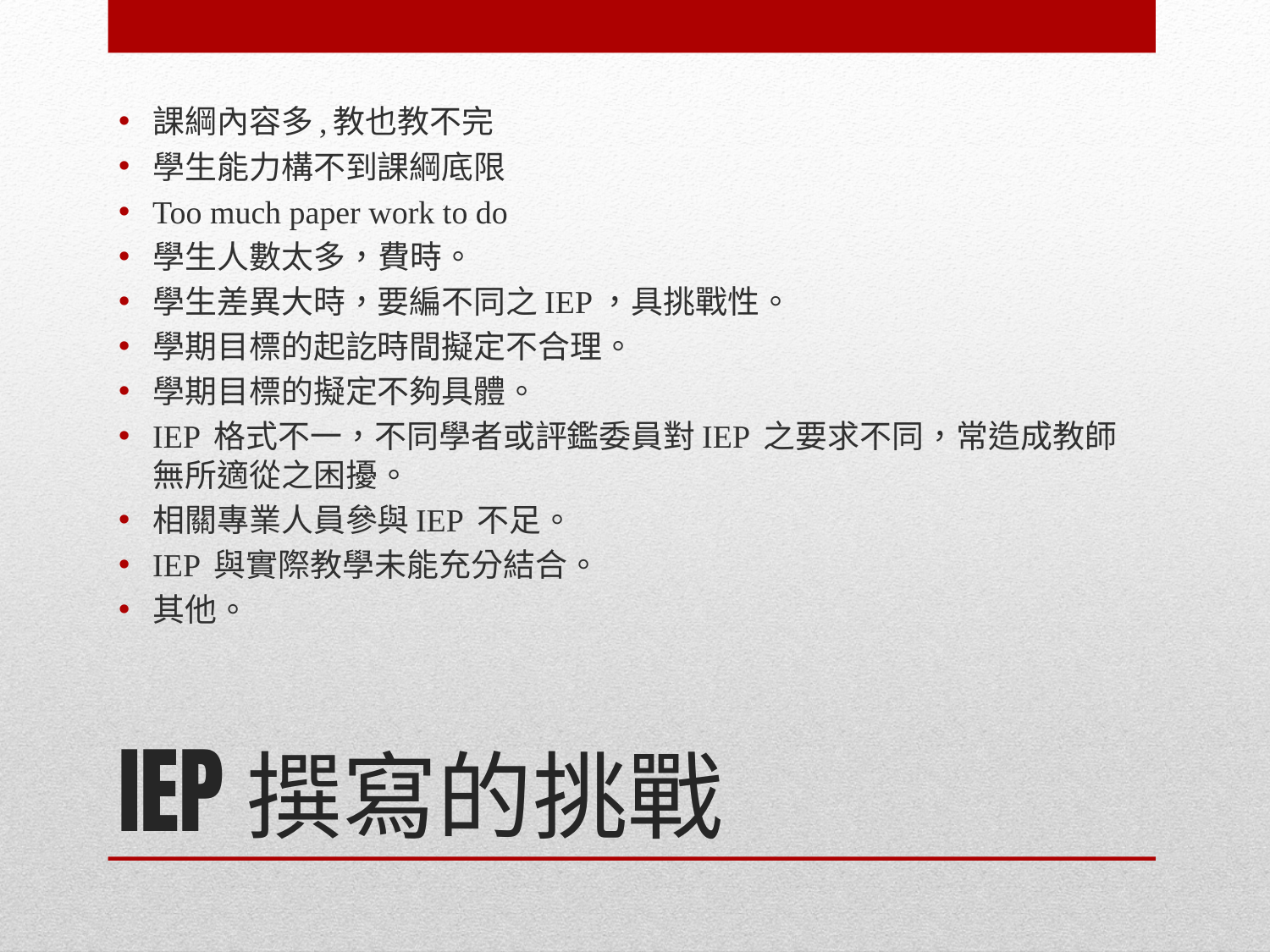

課綱內容多,教也教不完
學生能力構不到課綱底限
Too much paper work to do
學生人數太多，費時。
學生差異大時，要編不同之IEP，具挑戰性。
學期目標的起訖時間擬定不合理。
學期目標的擬定不夠具體。
IEP 格式不一，不同學者或評鑑委員對IEP 之要求不同，常造成教師無所適從之困擾。
相關專業人員參與IEP 不足。
IEP 與實際教學未能充分結合。
其他。

# IEP撰寫的挑戰